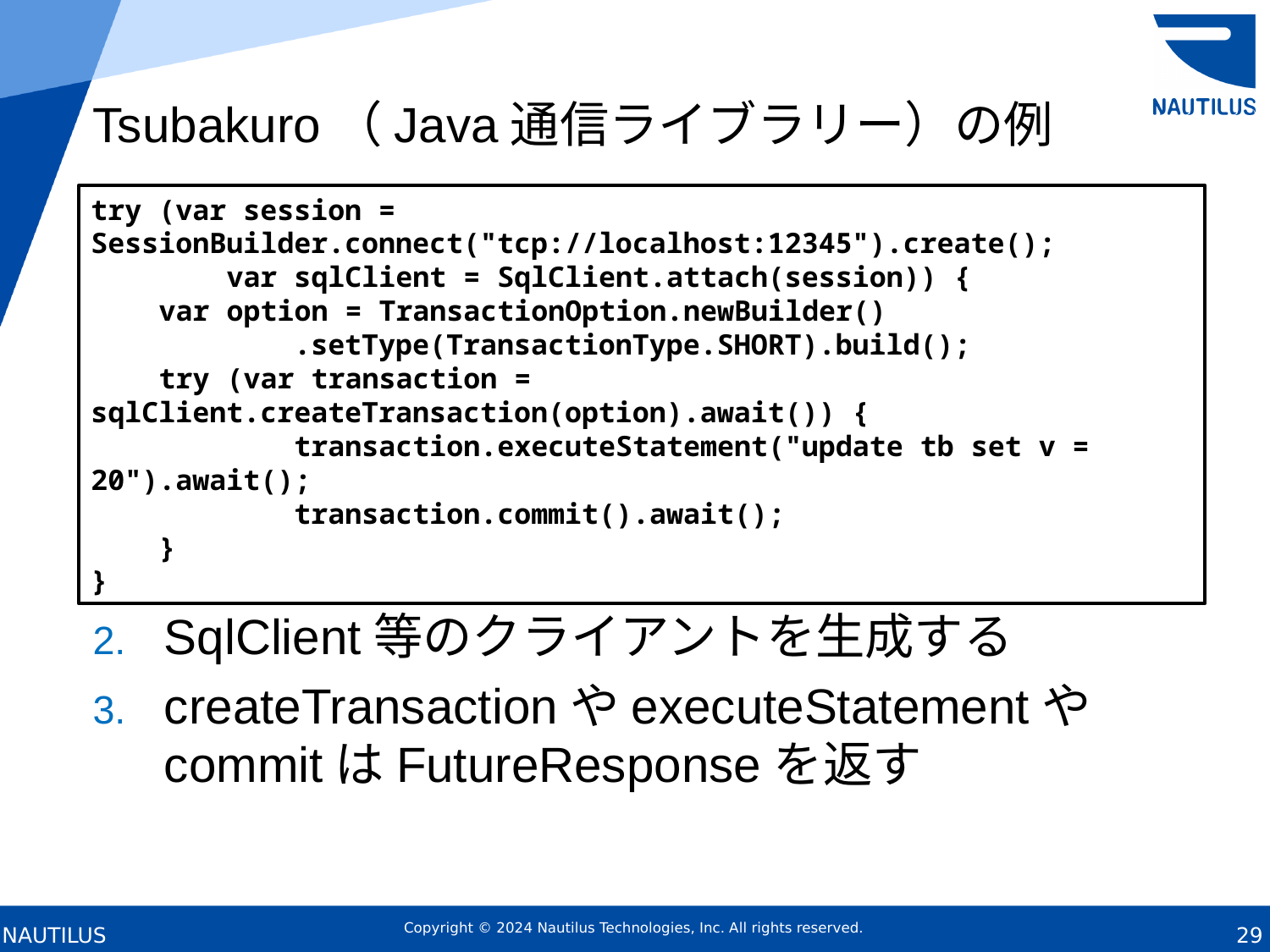

# Tsubakuro（Java通信ライブラリー）の例

Sessionを生成する
SqlClient等のクライアントを生成する
createTransactionやexecuteStatementやcommitはFutureResponseを返す
try (var session = SessionBuilder.connect("tcp://localhost:12345").create();
        var sqlClient = SqlClient.attach(session)) {
    var option = TransactionOption.newBuilder()
            .setType(TransactionType.SHORT).build();
    try (var transaction = sqlClient.createTransaction(option).await()) {
            transaction.executeStatement("update tb set v = 20").await();
            transaction.commit().await();
    }
}